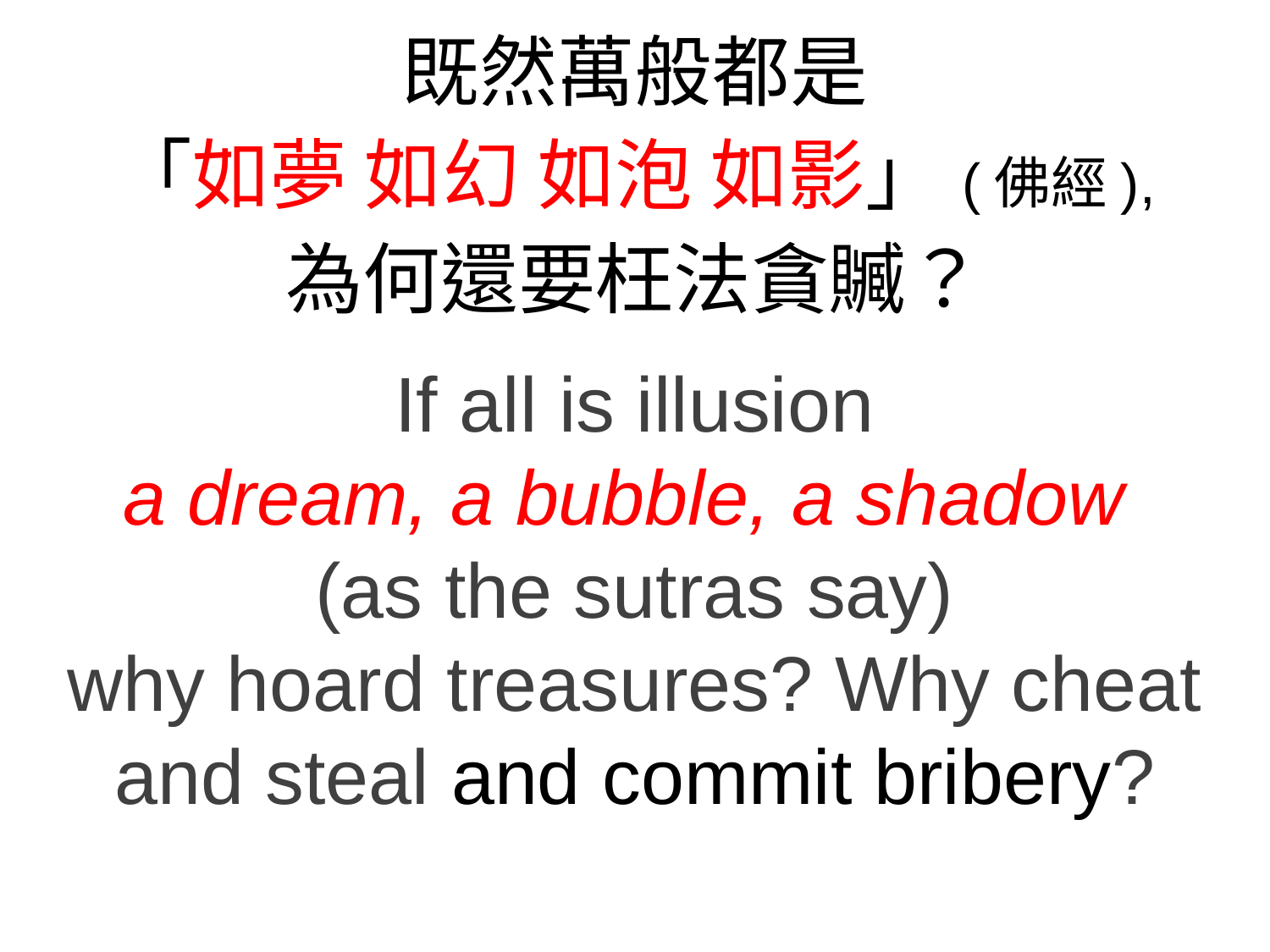

既然萬般都是
「如夢 如幻 如泡 如影」(佛經),
為何還要枉法貪贓？
If all is illusion
a dream, a bubble, a shadow
(as the sutras say)
why hoard treasures? Why cheat and steal and commit bribery?